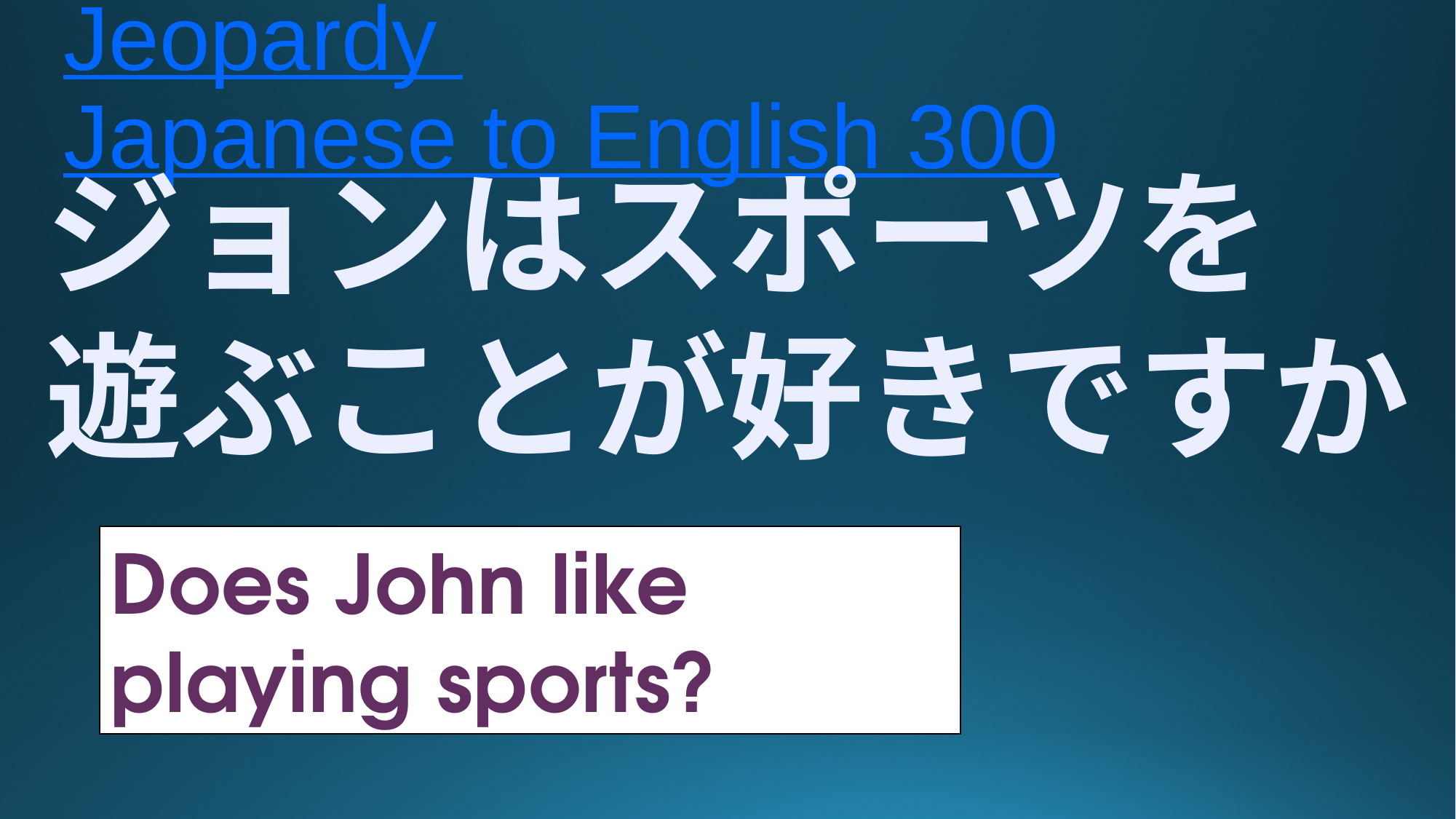

# Jeopardy Japanese to English 300
ジョンはスポーツを
遊ぶことが好きですか
Does John like playing sports?